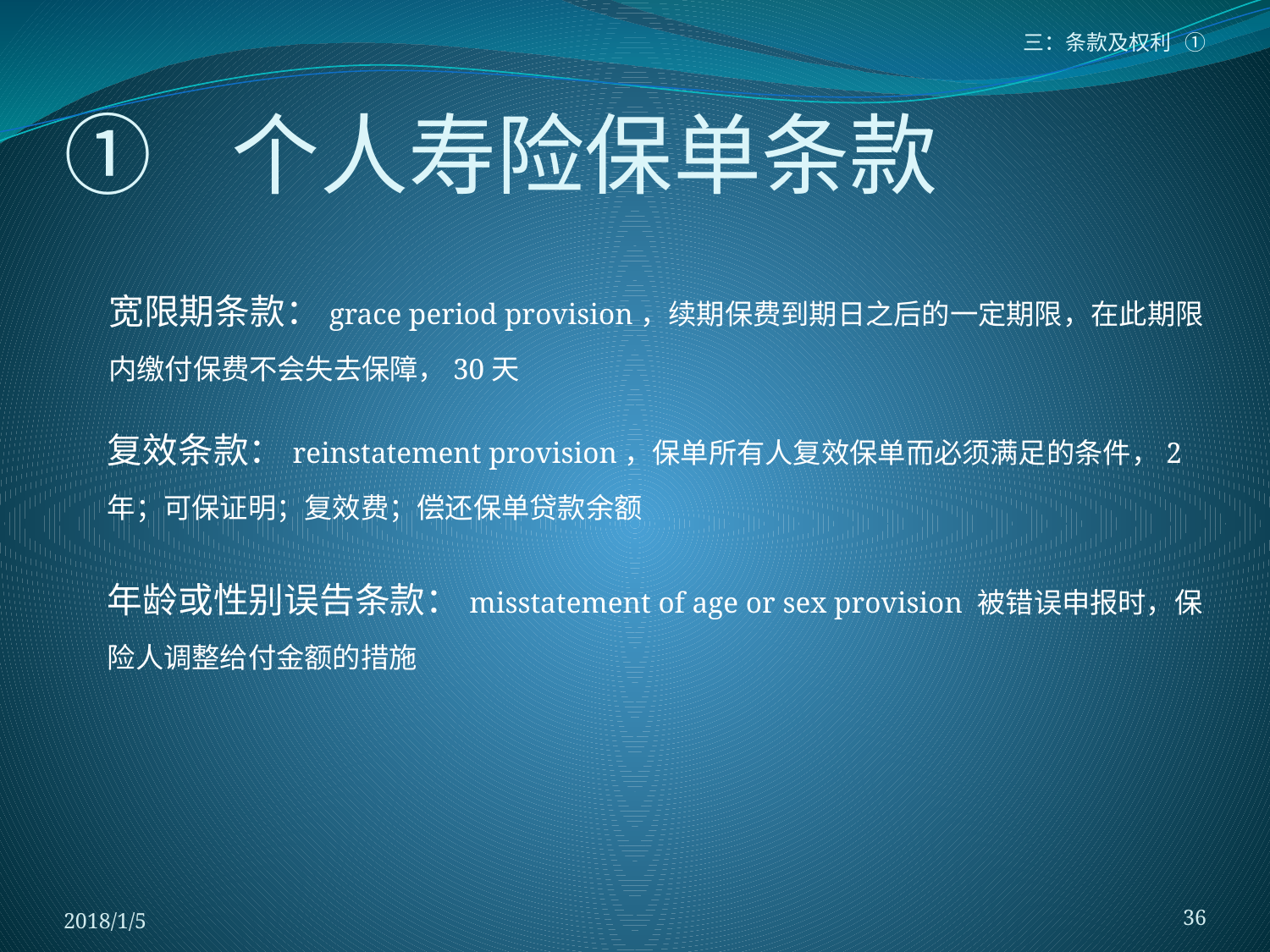

三：条款及权利   ①
# ①   个人寿险保单条款
宽限期条款：grace period provision，续期保费到期日之后的一定期限，在此期限内缴付保费不会失去保障，30天
复效条款：reinstatement provision，保单所有人复效保单而必须满足的条件，2年；可保证明；复效费；偿还保单贷款余额
年龄或性别误告条款：misstatement of age or sex provision 被错误申报时，保险人调整给付金额的措施
2018/1/5
36